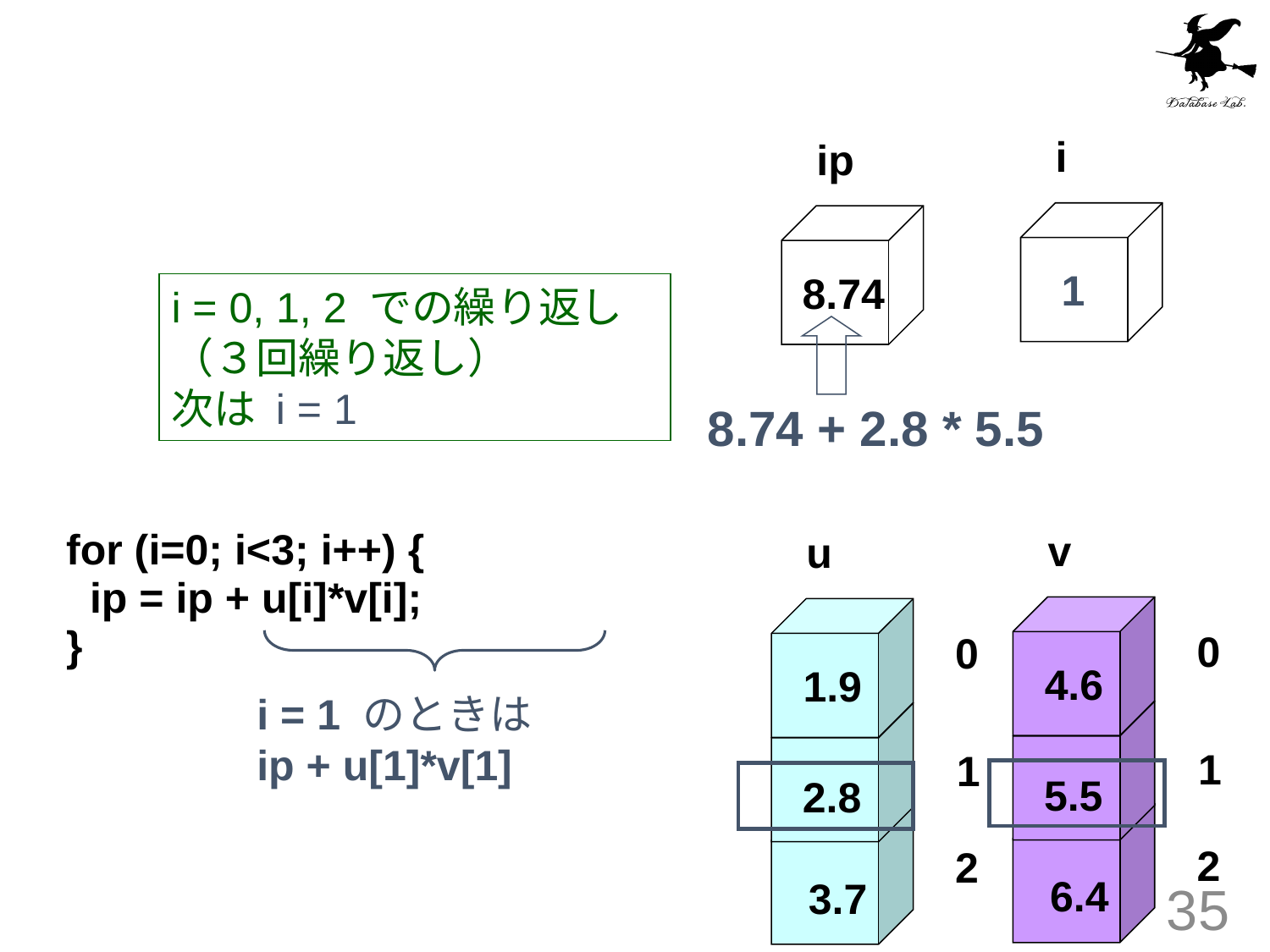

for (i=0; i<3; i++) {
    ip = ip + u[i]*v[i];
  }
i
ip

1
8.74
i = 0, 1, 2 での繰り返し
（３回繰り返し）
次は i = 1

8.74 + 2.8 * 5.5

v
u

0
0
4.6
1.9
i = 1 のときは
ip + u[1]*v[1]

1
1

5.5

2.8

2
2
6.4
3.7
35